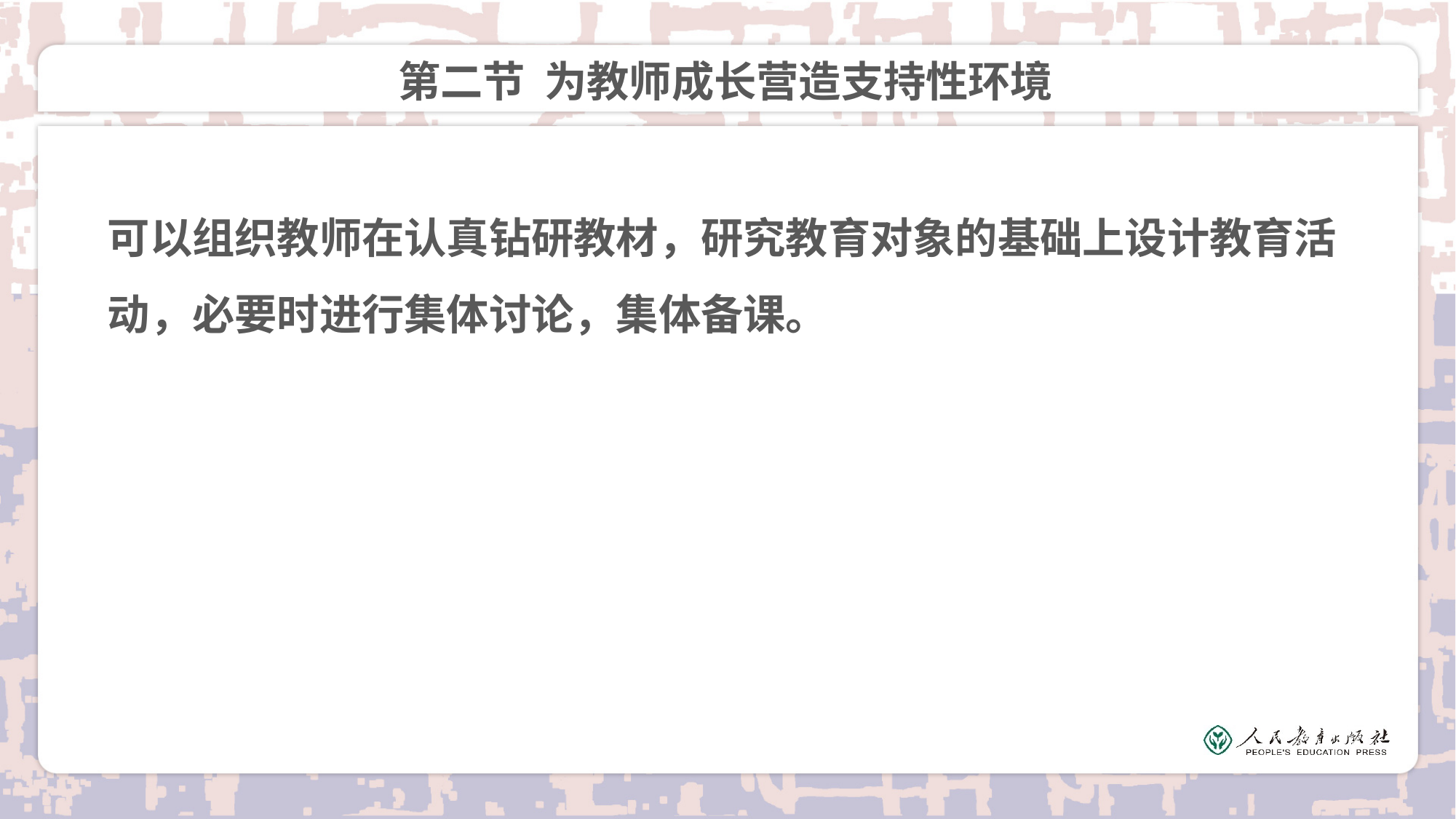

# 第二节  为教师成长营造支持性环境
可以组织教师在认真钻研教材，研究教育对象的基础上设计教育活动，必要时进行集体讨论，集体备课。